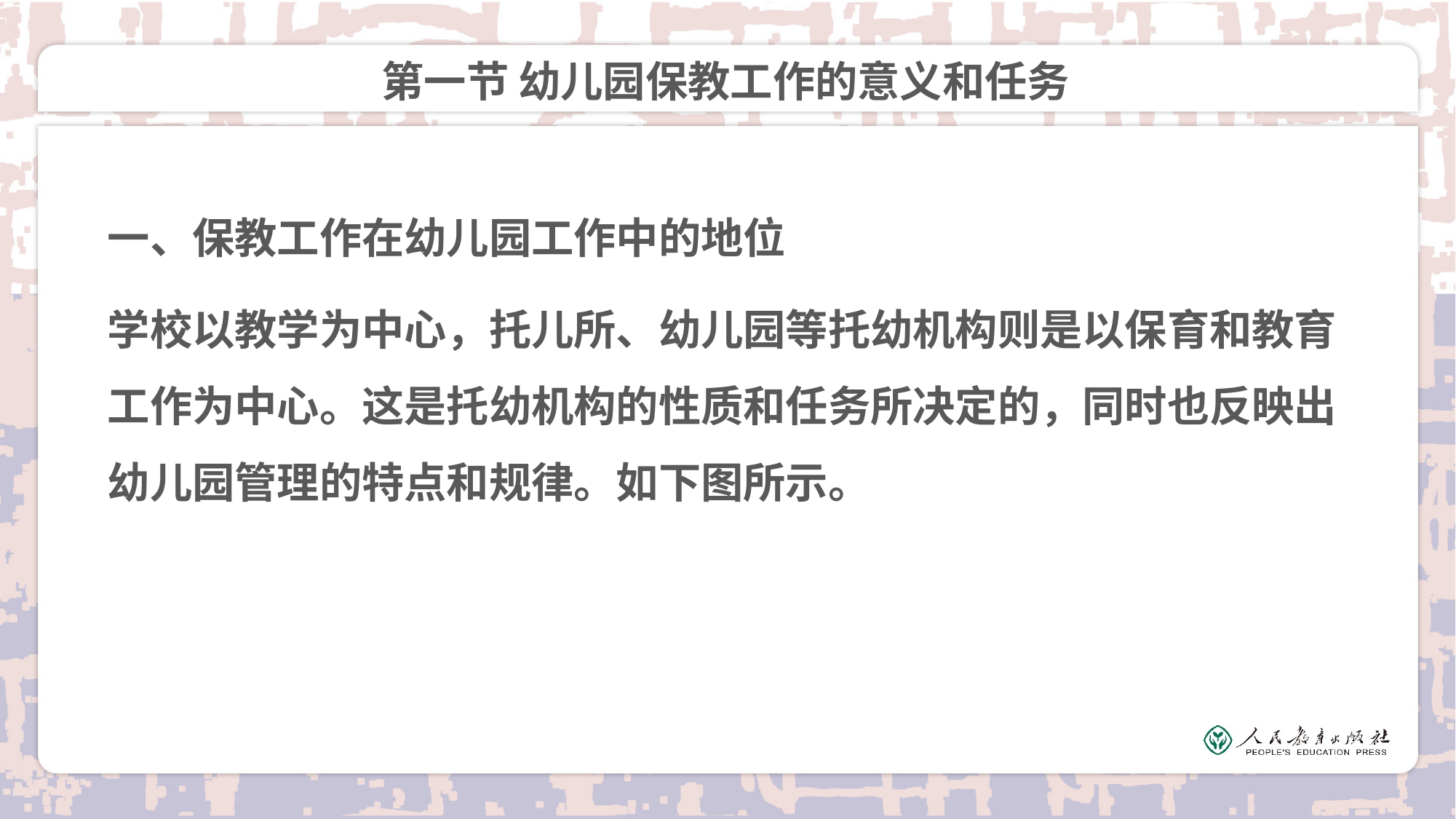

# 第一节 幼儿园保教工作的意义和任务
一、保教工作在幼儿园工作中的地位
学校以教学为中心，托儿所、幼儿园等托幼机构则是以保育和教育工作为中心。这是托幼机构的性质和任务所决定的，同时也反映出幼儿园管理的特点和规律。如下图所示。